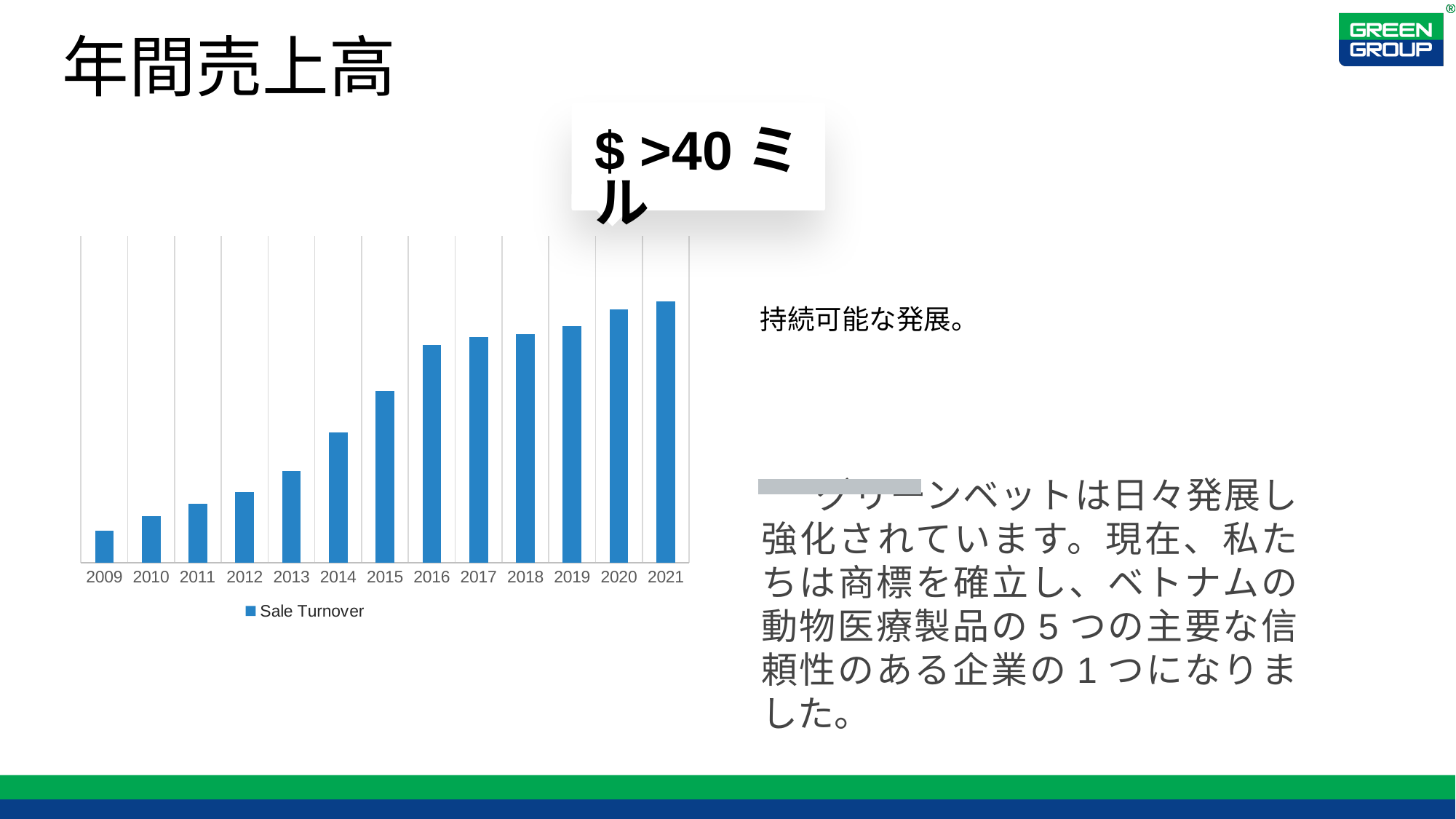

年間売上高

グリーンベットは日々発展し強化されています。

$ >40ミル

### Chart

| Category | Sale Turnover |
|---|---|
| 2009 | 118.0 |
| 2010 | 170.0 |
| 2011 | 216.0 |
| 2012 | 258.0 |
| 2013 | 336.0 |
| 2014 | 480.0 |
| 2015 | 630.0 |
| 2016 | 800.0 |
| 2017 | 830.0 |
| 2018 | 840.0 |
| 2019 | 870.0 |
| 2020 | 930.0 |
| 2021 | 960.0 |
持続可能な発展。

グリーンベットは日々発展し強化されています。現在、私たちは商標を確立し、ベトナムの動物医療製品の5つの主要な信頼性のある企業の1つになりました。